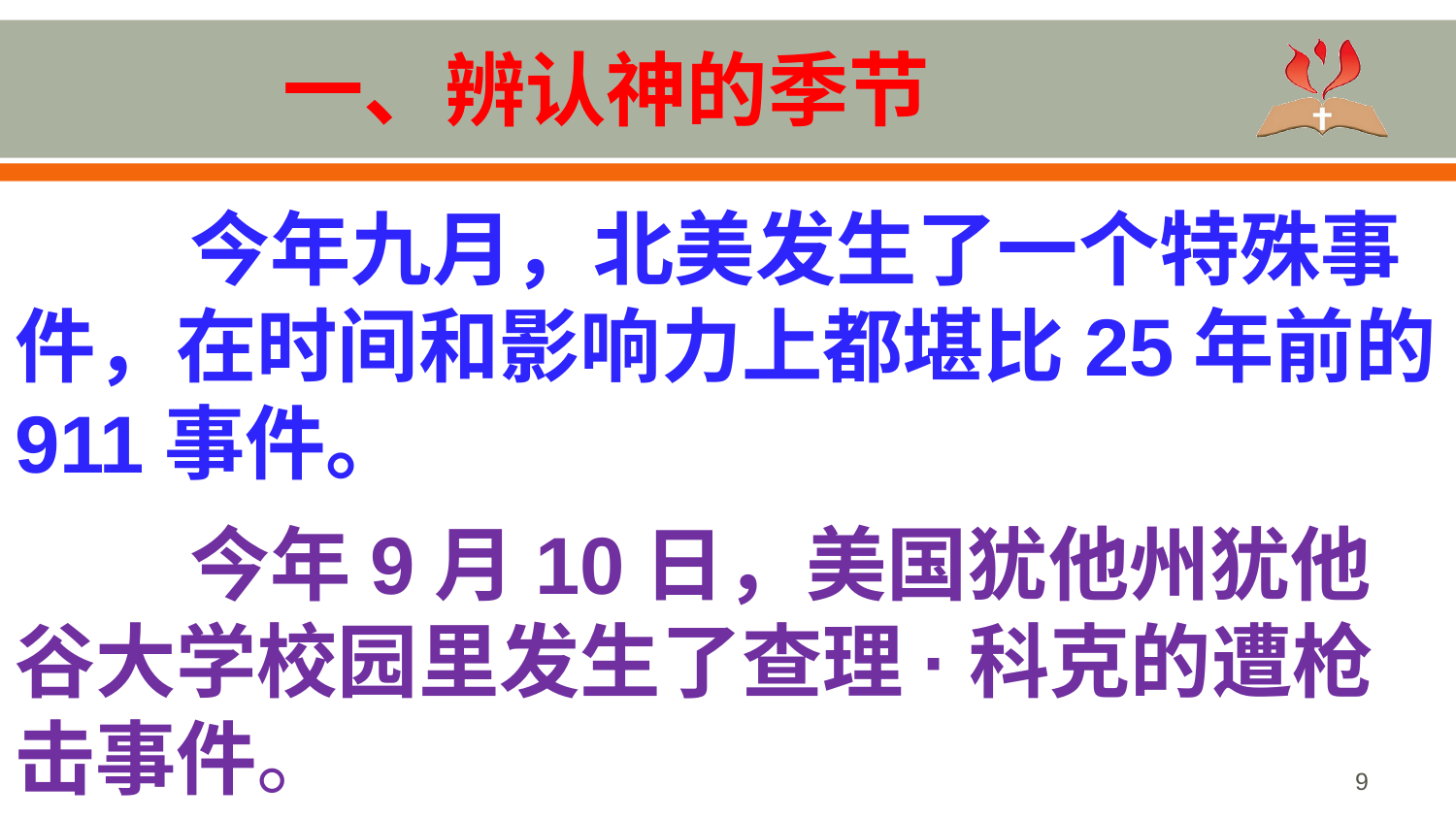

# 一、辨认神的季节
  今年九月，北美发生了一个特殊事件，在时间和影响力上都堪比25年前的911事件。
  今年9月10日，美国犹他州犹他谷大学校园里发生了查理·科克的遭枪击事件。

9